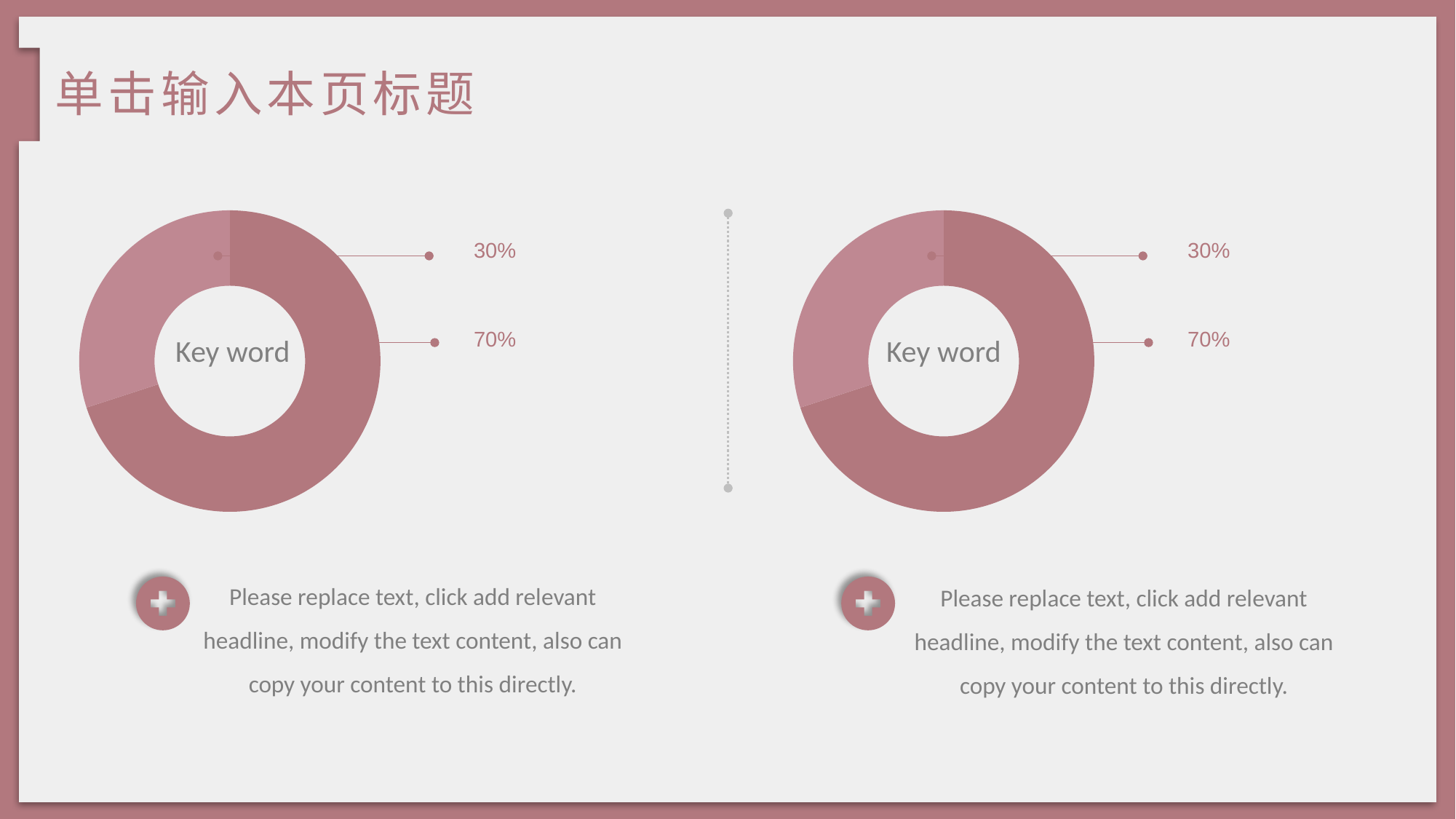

单击输入本页标题

### Chart

| Category | 销售额 |
|---|---|
| 第一季度 | 7.0 |
| 第二季度 | 3.0 |

### Chart

| Category | 销售额 |
|---|---|
| 第一季度 | 7.0 |
| 第二季度 | 3.0 |
30%
30%
70%
70%
Key word
Key word
Please replace text, click add relevant headline, modify the text content, also can copy your content to this directly.
Please replace text, click add relevant headline, modify the text content, also can copy your content to this directly.